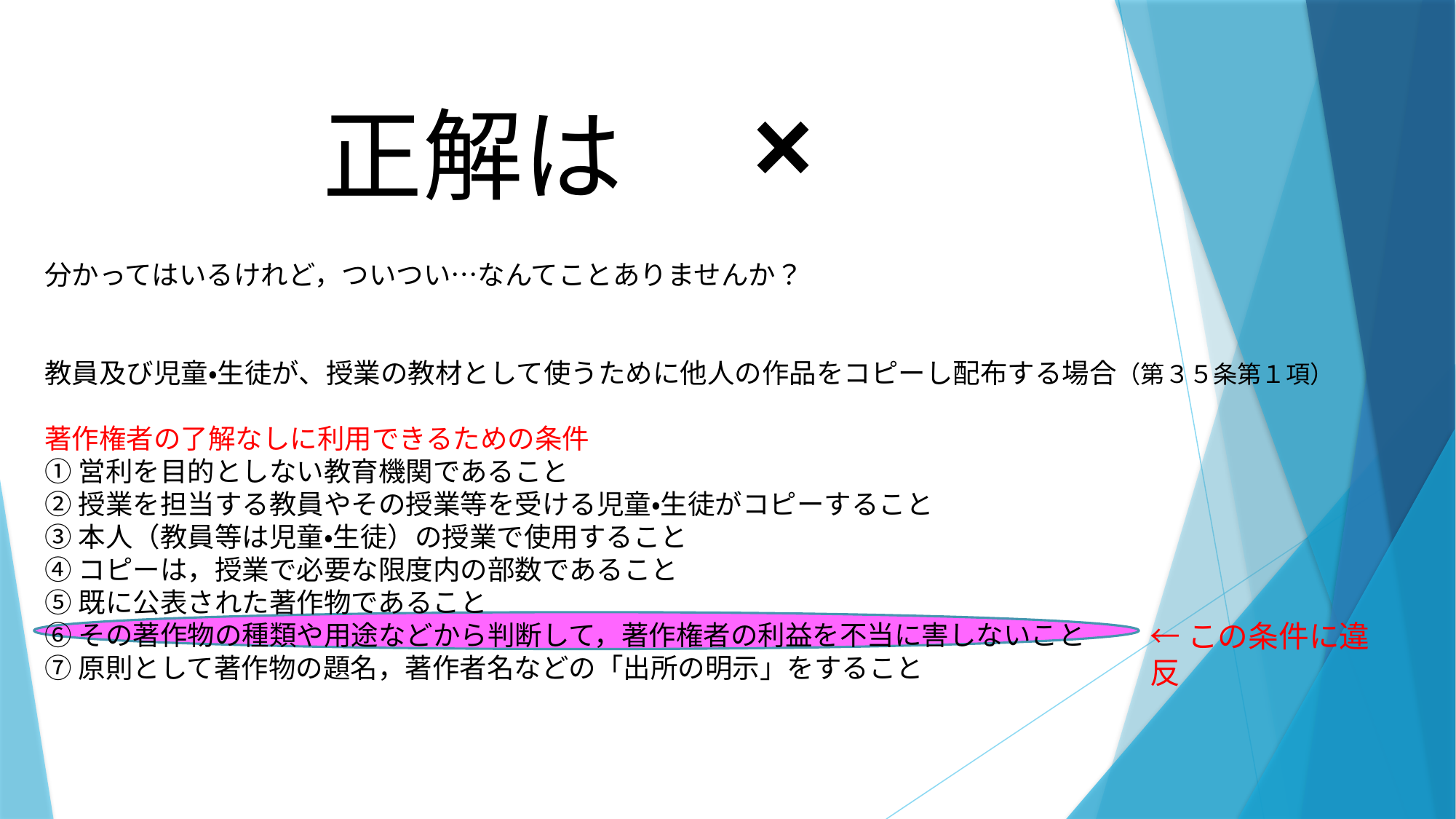

正解は　×
分かってはいるけれど，ついつい…なんてことありませんか？

教員及び児童・生徒が、授業の教材として使うために他人の作品をコピーし配布する場合（第３５条第１項）

著作権者の了解なしに利用できるための条件
①営利を目的としない教育機関であること
②授業を担当する教員やその授業等を受ける児童・生徒がコピーすること
③本人（教員等は児童・生徒）の授業で使用すること
④コピーは，授業で必要な限度内の部数であること
⑤既に公表された著作物であること
⑥その著作物の種類や用途などから判断して，著作権者の利益を不当に害しないこと
⑦原則として著作物の題名，著作者名などの「出所の明示」をすること

←この条件に違反